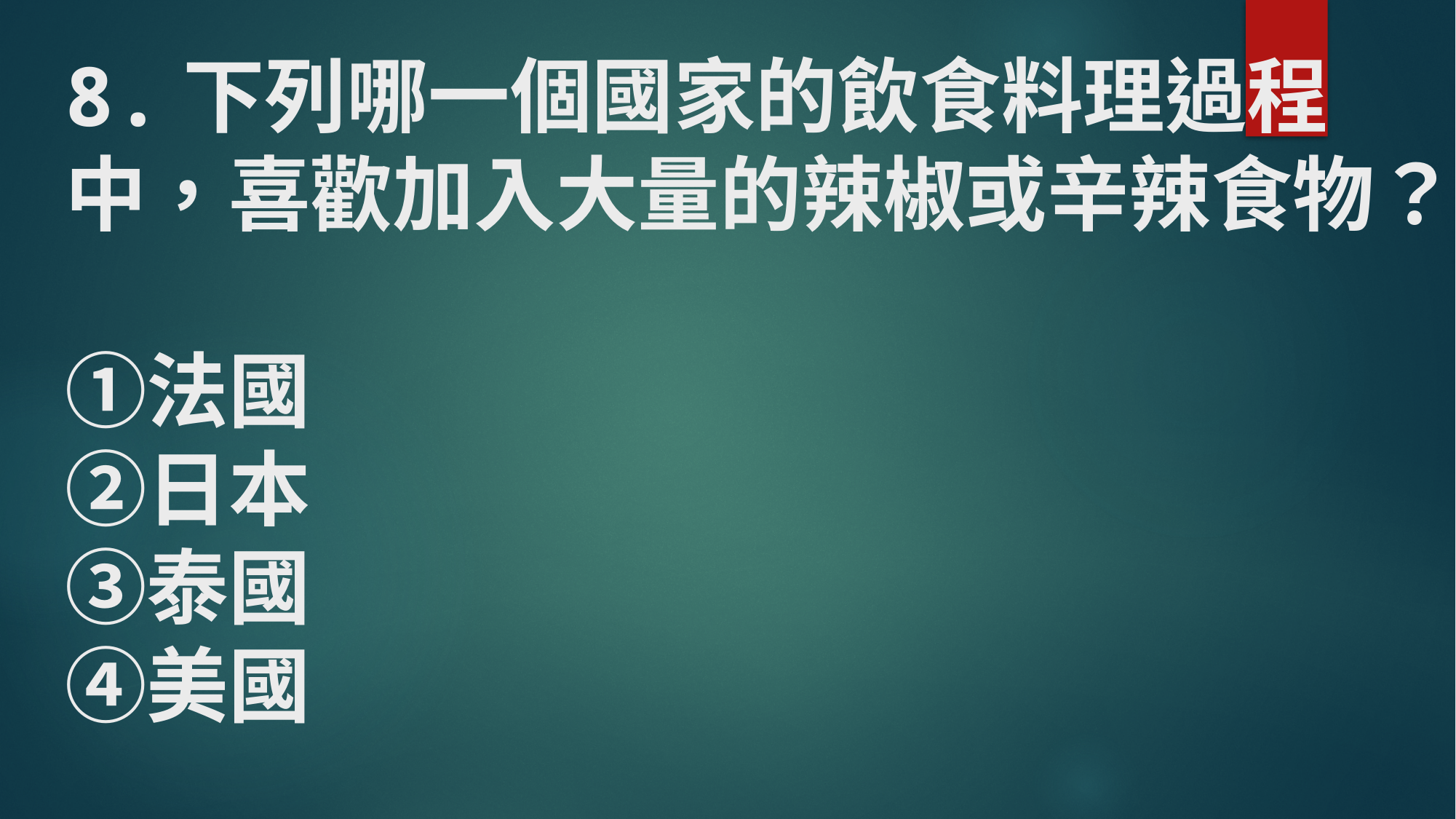

# 8.下列哪一個國家的飲食料理過程中，喜歡加入大量的辣椒或辛辣食物？ ①法國 ②日本 ③泰國 ④美國